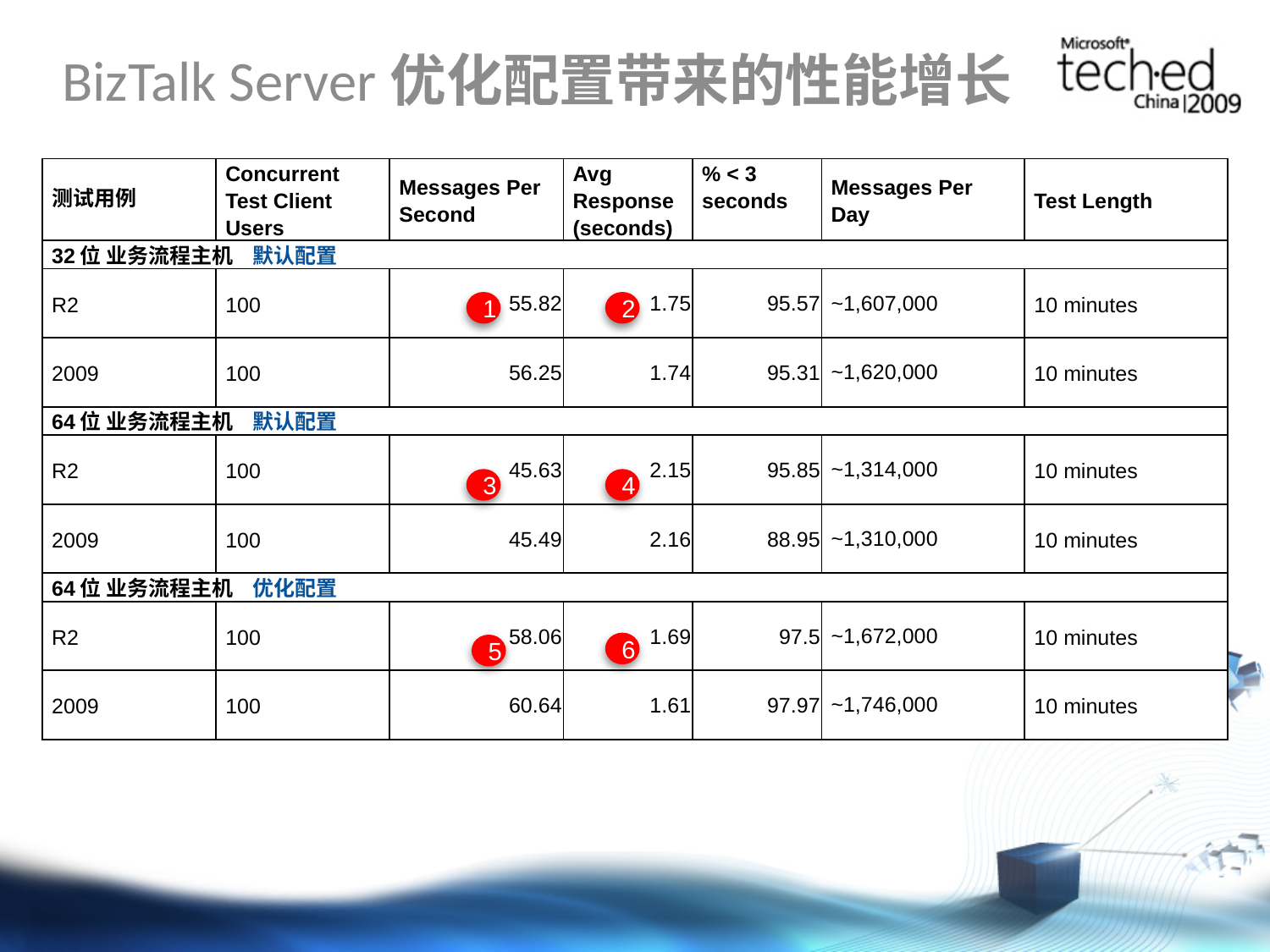

# BizTalk Server优化配置带来的性能增长
| 测试用例 | Concurrent Test Client Users | Messages Per Second | Avg Response (seconds) | % < 3 seconds | Messages Per Day | Test Length |
| --- | --- | --- | --- | --- | --- | --- |
| 32位 业务流程主机 默认配置 |  |  |  |  |  |  |
| R2 | 100 | 55.82 | 1.75 | 95.57 | ~1,607,000 | 10 minutes |
| 2009 | 100 | 56.25 | 1.74 | 95.31 | ~1,620,000 | 10 minutes |
| 64位 业务流程主机 默认配置 |  |  |  |  |  |  |
| R2 | 100 | 45.63 | 2.15 | 95.85 | ~1,314,000 | 10 minutes |
| 2009 | 100 | 45.49 | 2.16 | 88.95 | ~1,310,000 | 10 minutes |
| 64位 业务流程主机 优化配置 |  |  |  |  |  |  |
| R2 | 100 | 58.06 | 1.69 | 97.5 | ~1,672,000 | 10 minutes |
| 2009 | 100 | 60.64 | 1.61 | 97.97 | ~1,746,000 | 10 minutes |

1
2
3
4
6
5